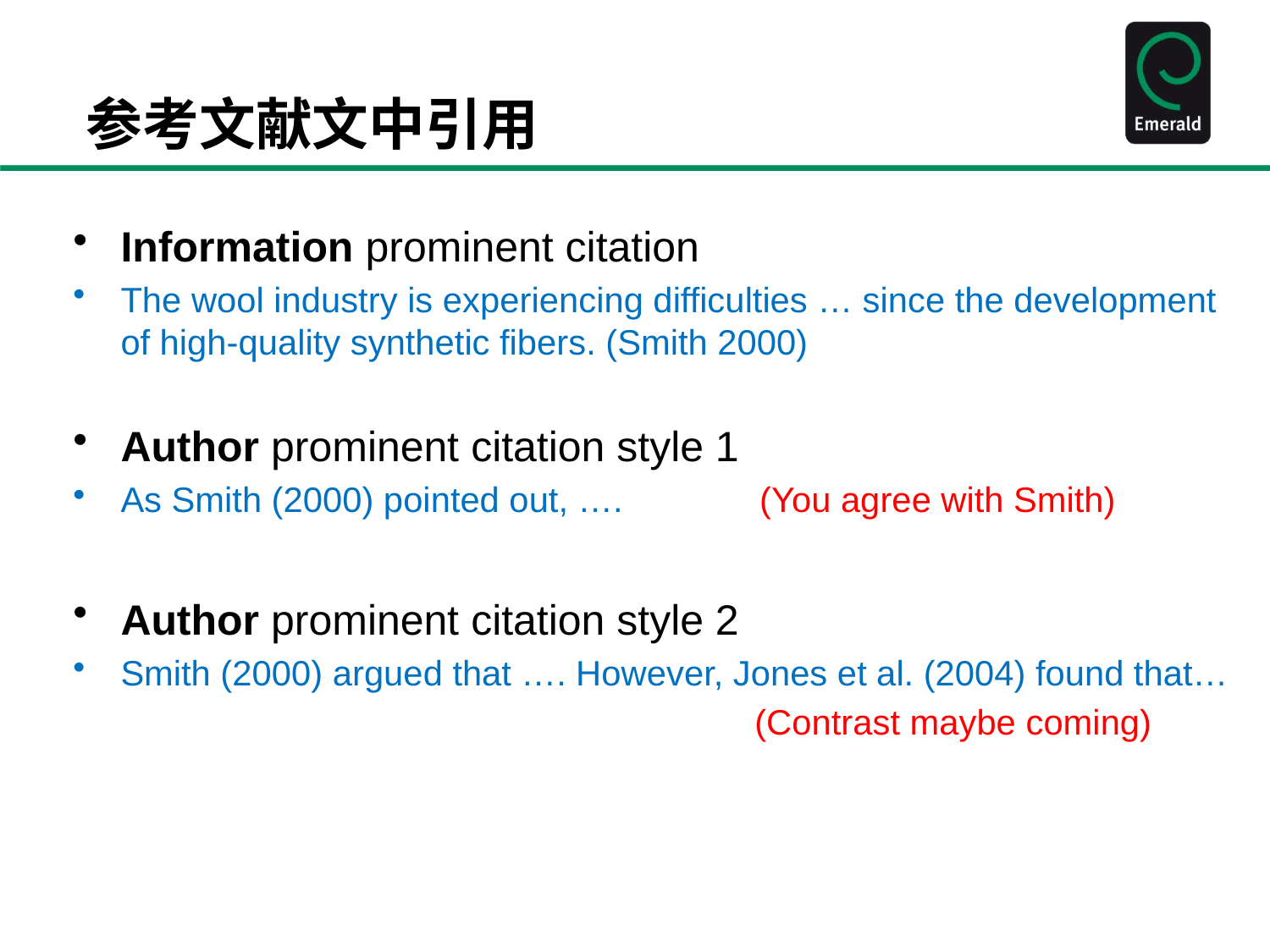

# 参考文献文中引用
Information prominent citation
The wool industry is experiencing difficulties … since the development of high-quality synthetic fibers. (Smith 2000)

Author prominent citation style 1
As Smith (2000) pointed out, ….              (You agree with Smith)

Author prominent citation style 2
Smith (2000) argued that …. However, Jones et al. (2004) found that…
                                                                      (Contrast maybe coming)